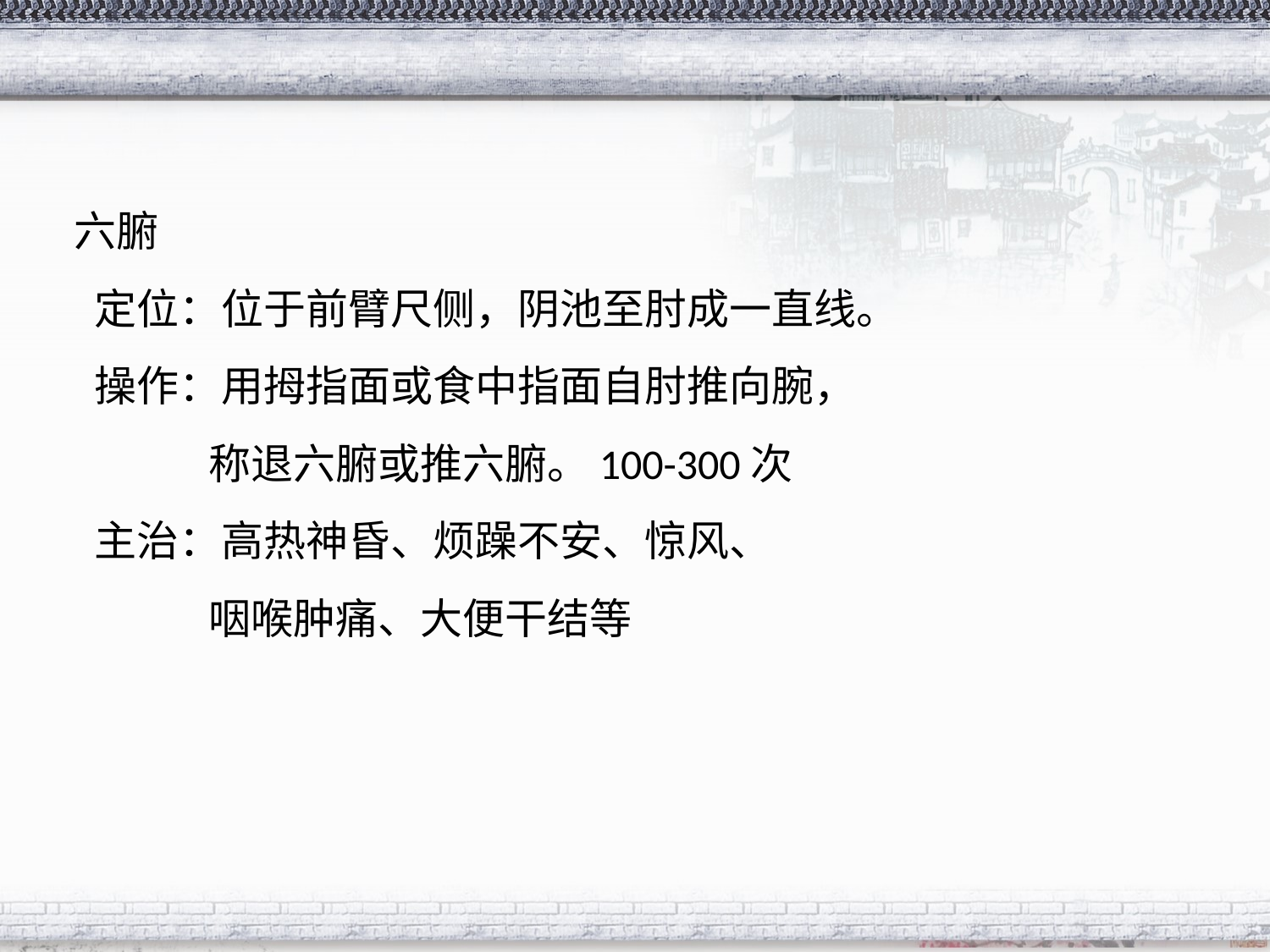

#
六腑
 定位：位于前臂尺侧，阴池至肘成一直线。
 操作：用拇指面或食中指面自肘推向腕，
             称退六腑或推六腑。100-300次
 主治：高热神昏、烦躁不安、惊风、
             咽喉肿痛、大便干结等